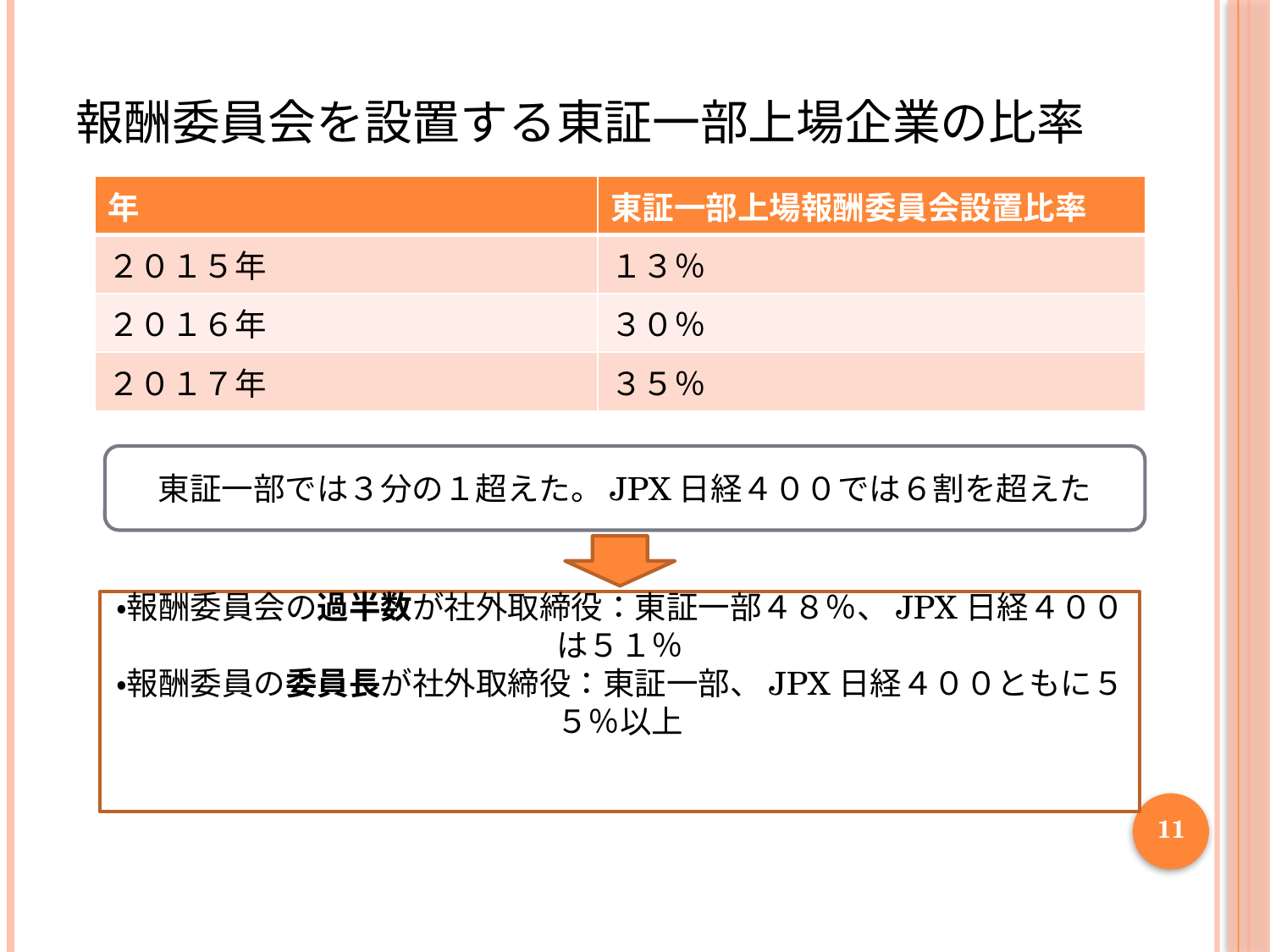

# 報酬委員会を設置する東証一部上場企業の比率
| 年 | 東証一部上場報酬委員会設置比率 |
| --- | --- |
| ２０１５年 | １３％ |
| ２０１６年 | ３０％ |
| ２０１７年 | ３５％ |
東証一部では３分の１超えた。JPX日経４００では６割を超えた

・報酬委員会の過半数が社外取締役：東証一部４８％、JPX日経４００は５１％
・報酬委員の委員長が社外取締役：東証一部、JPX日経４００ともに５５％以上

11